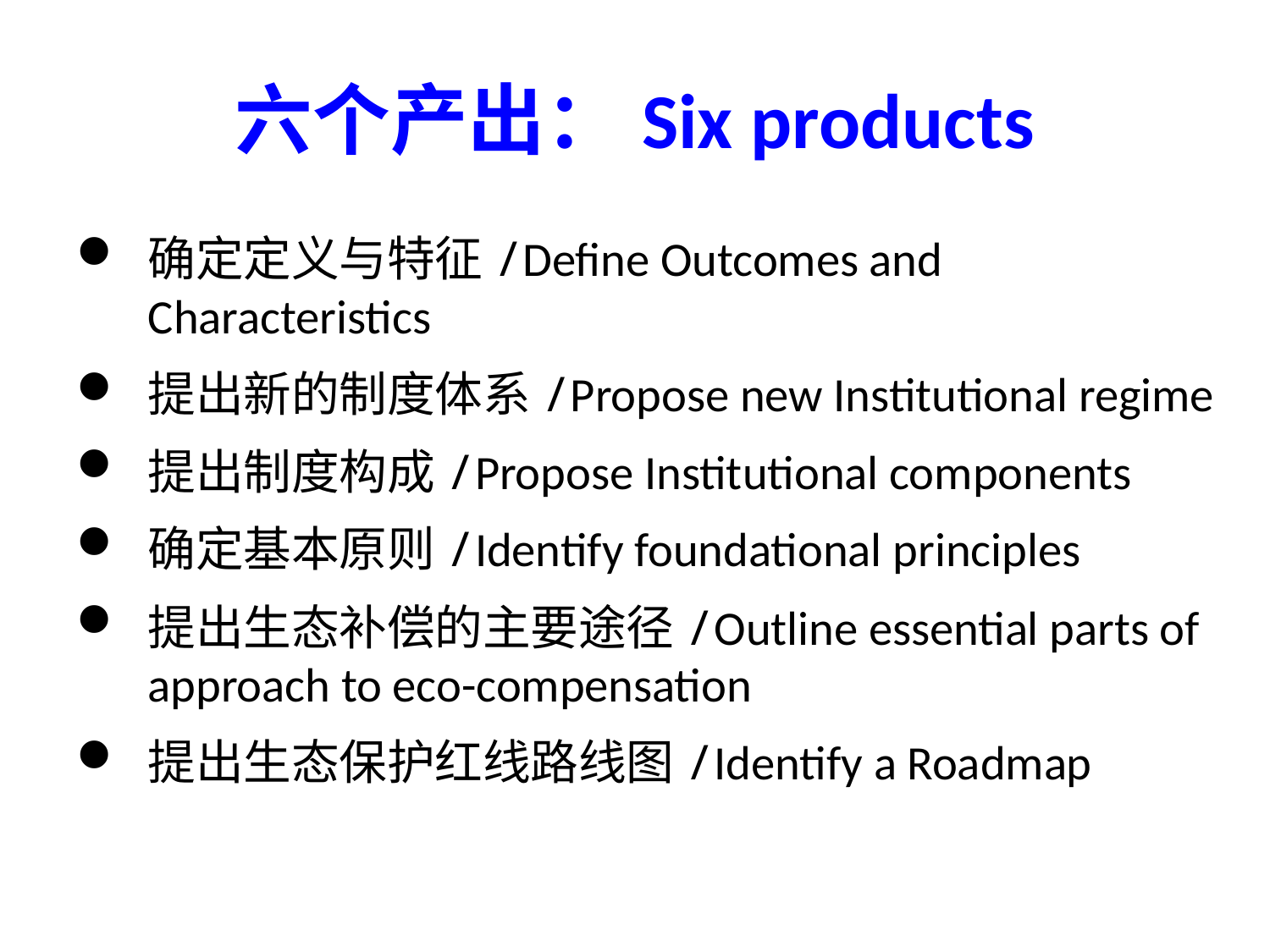

# 六个产出：Six products
确定定义与特征/Define Outcomes and Characteristics
提出新的制度体系/Propose new Institutional regime
提出制度构成/Propose Institutional components
确定基本原则/Identify foundational principles
提出生态补偿的主要途径/Outline essential parts of approach to eco-compensation
提出生态保护红线路线图/Identify a Roadmap